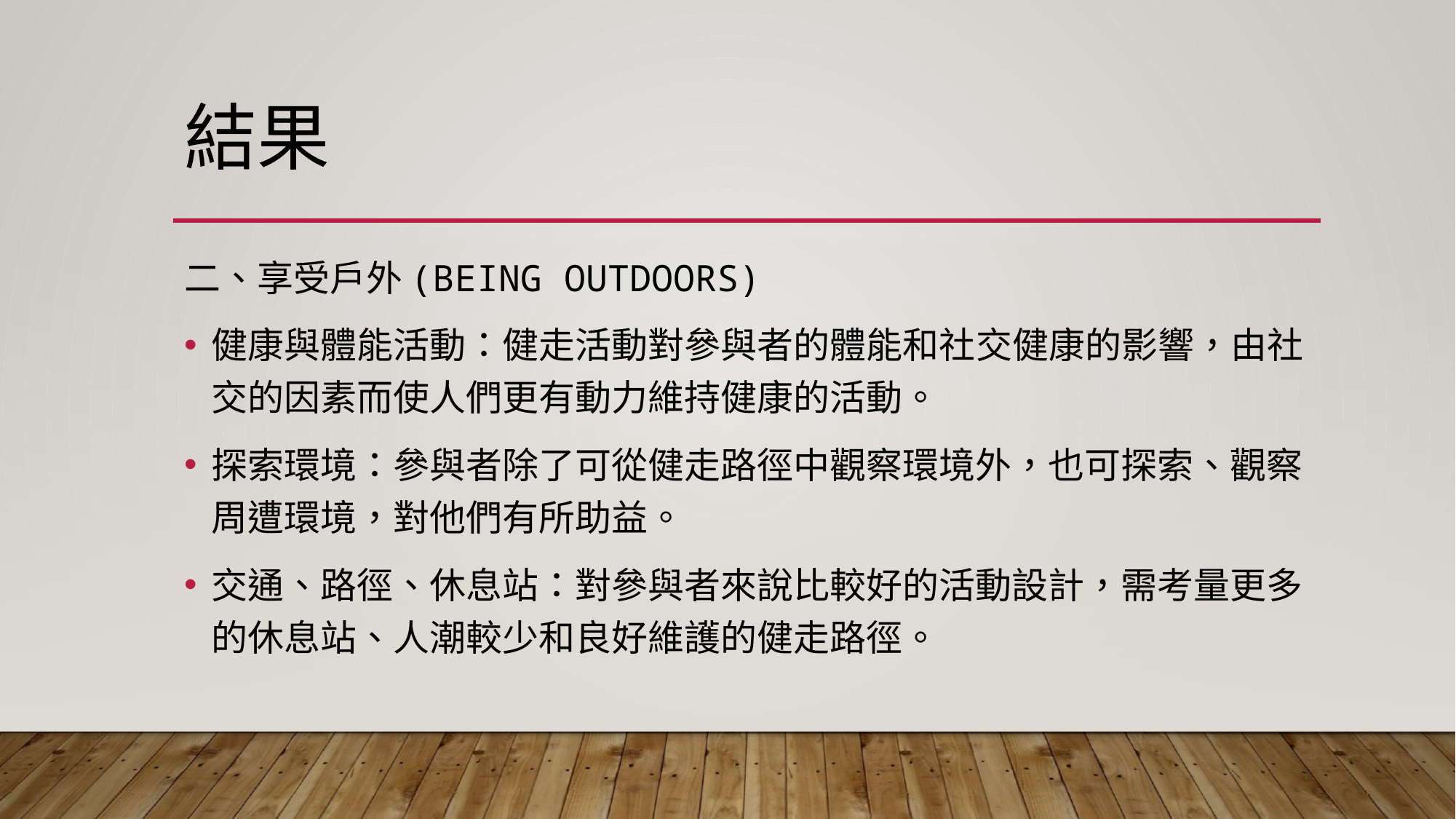

# 結果
二、享受戶外(BEING OUTDOORS)
健康與體能活動：健走活動對參與者的體能和社交健康的影響，由社交的因素而使人們更有動力維持健康的活動。
探索環境：參與者除了可從健走路徑中觀察環境外，也可探索、觀察周遭環境，對他們有所助益。
交通、路徑、休息站：對參與者來說比較好的活動設計，需考量更多的休息站、人潮較少和良好維護的健走路徑。